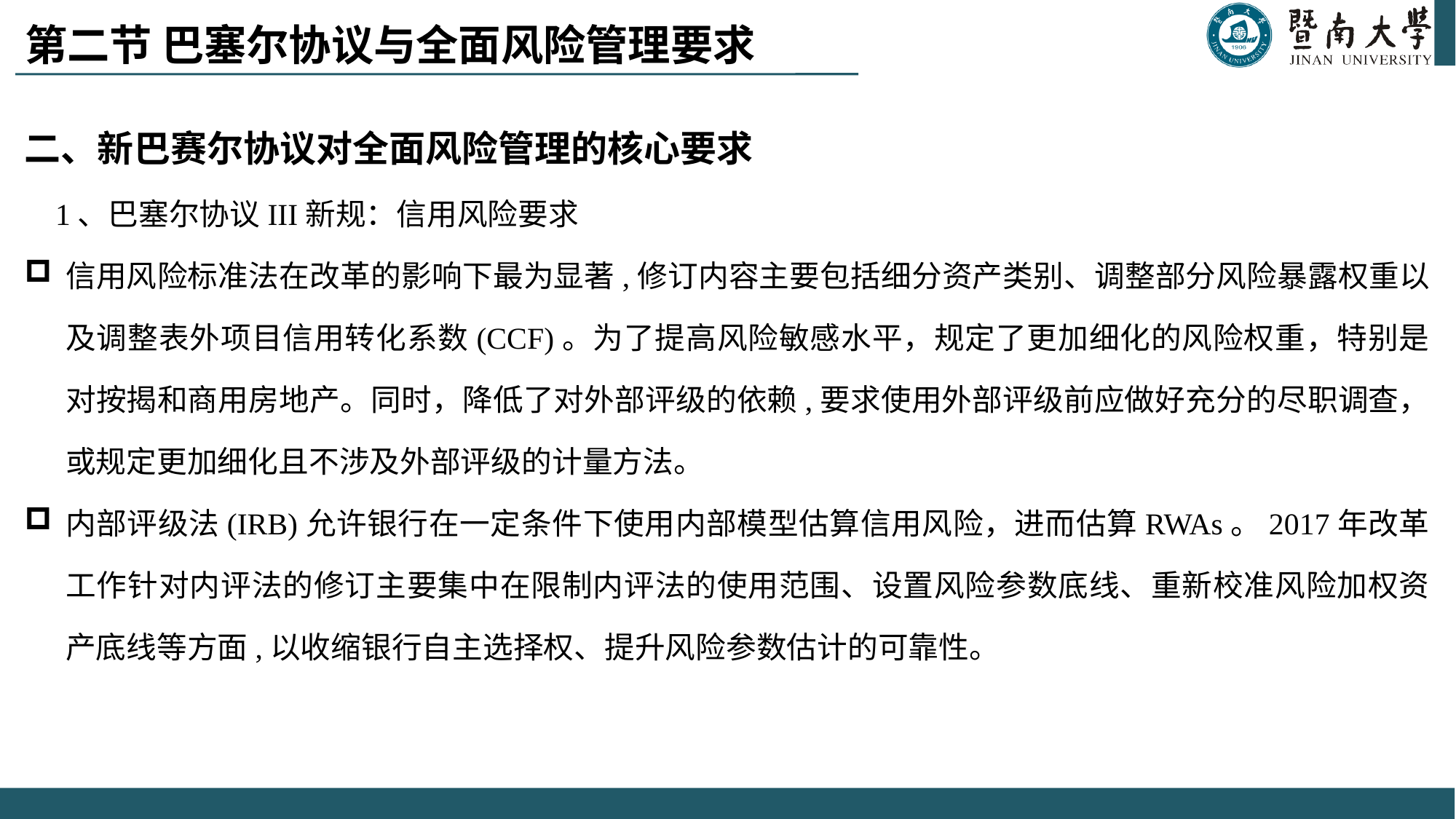

# 第二节 巴塞尔协议与全面风险管理要求
二、新巴赛尔协议对全面风险管理的核心要求
    1、巴塞尔协议III新规：信用风险要求
信用风险标准法在改革的影响下最为显著,修订内容主要包括细分资产类别、调整部分风险暴露权重以及调整表外项目信用转化系数(CCF)。为了提高风险敏感水平，规定了更加细化的风险权重，特别是对按揭和商用房地产。同时，降低了对外部评级的依赖,要求使用外部评级前应做好充分的尽职调查，或规定更加细化且不涉及外部评级的计量方法。
内部评级法(IRB)允许银行在一定条件下使用内部模型估算信用风险，进而估算RWAs。2017年改革工作针对内评法的修订主要集中在限制内评法的使用范围、设置风险参数底线、重新校准风险加权资产底线等方面,以收缩银行自主选择权、提升风险参数估计的可靠性。